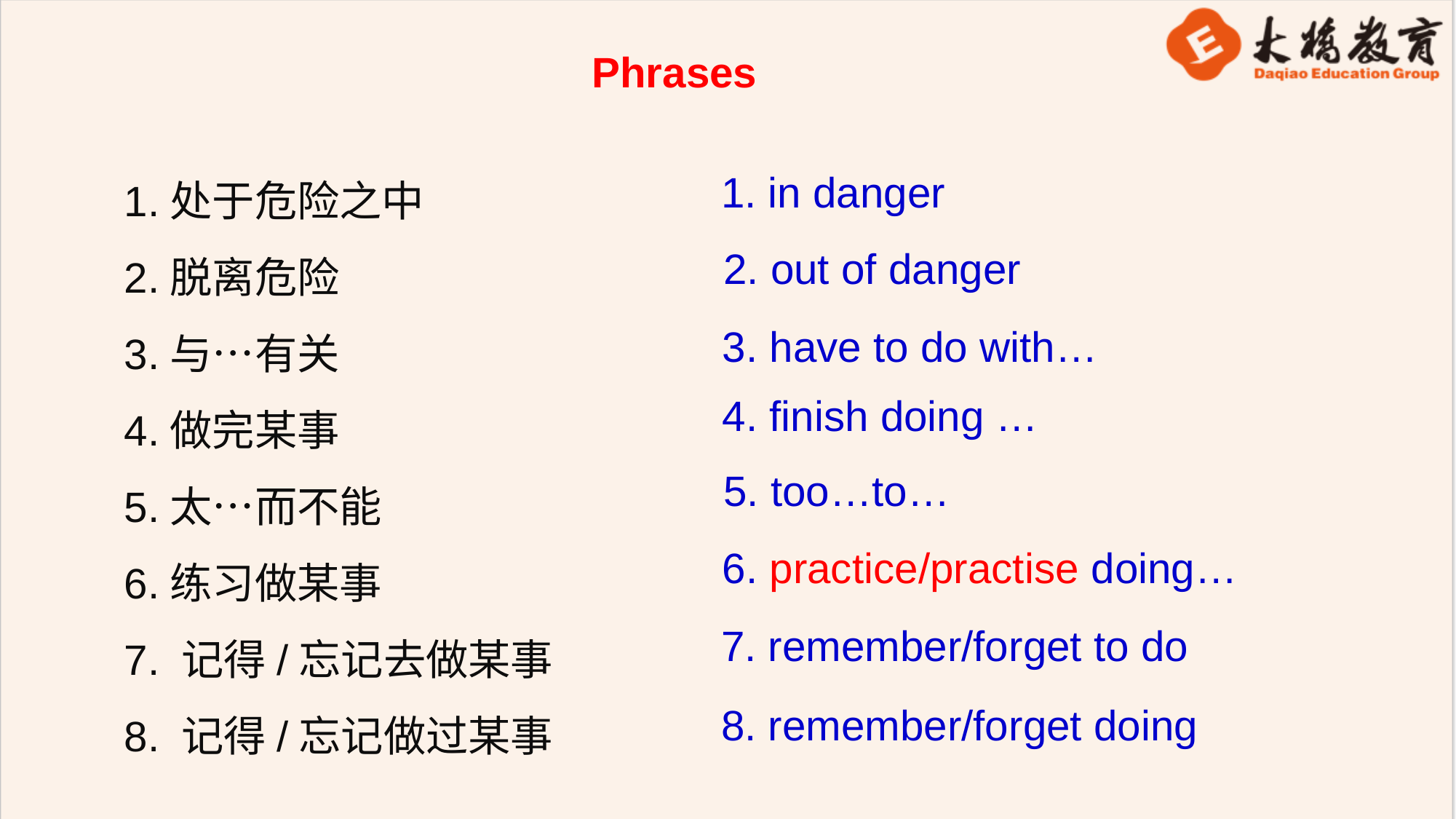

Phrases
1. in danger
1.处于危险之中
2.脱离危险
3.与…有关
4.做完某事
5.太…而不能
6.练习做某事
7. 记得/忘记去做某事
8. 记得/忘记做过某事
2. out of danger
3. have to do with…
4. finish doing …
5. too…to…
6. practice/practise doing…
7. remember/forget to do
8. remember/forget doing